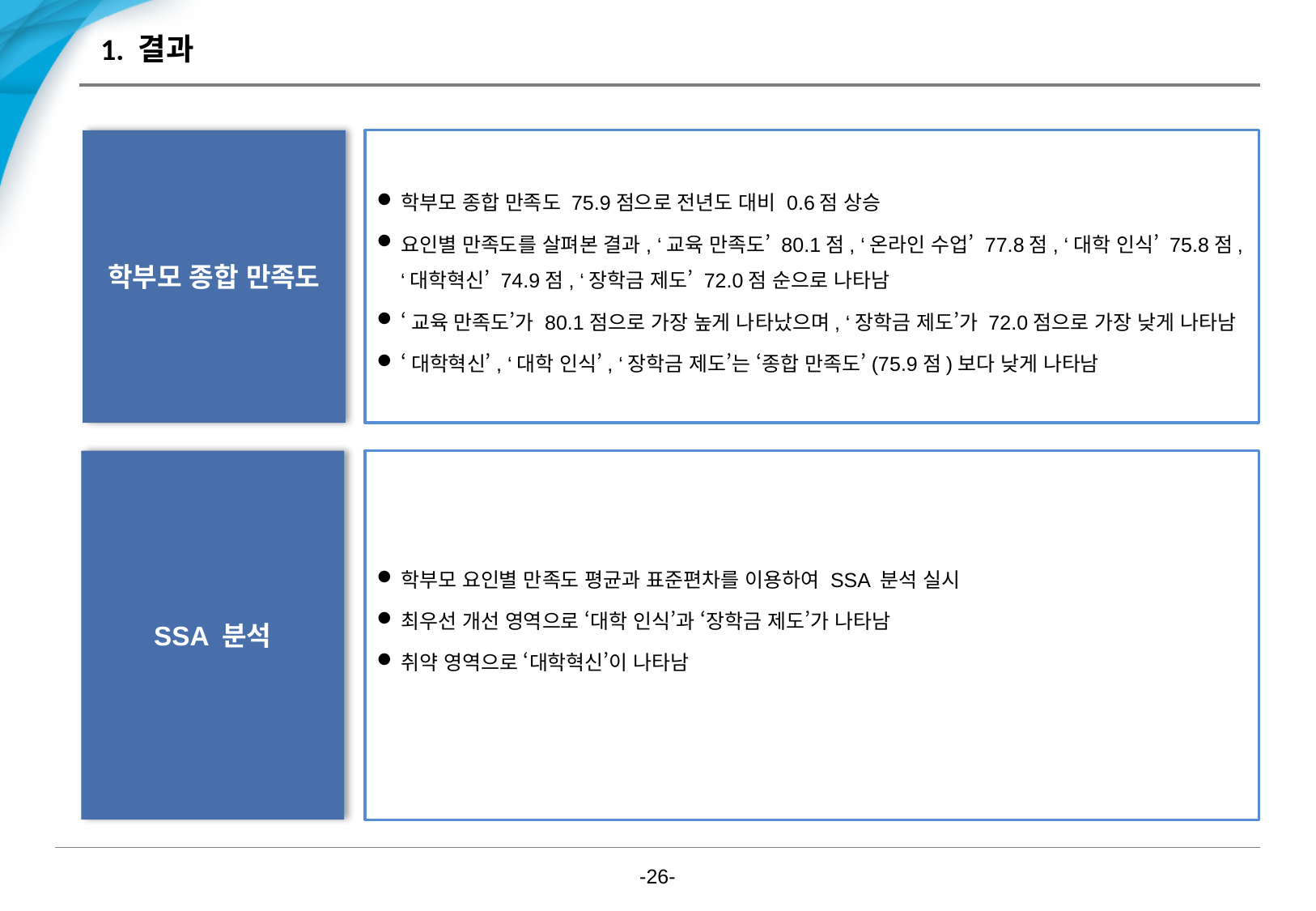

# 1. 결과
학부모 종합 만족도
학부모 종합 만족도 75.9점으로 전년도 대비 0.6점 상승
요인별 만족도를 살펴본 결과, ‘교육 만족도’ 80.1점, ‘온라인 수업’ 77.8점, ‘대학 인식’ 75.8점, ‘대학혁신’ 74.9점, ‘장학금 제도’ 72.0점 순으로 나타남
‘교육 만족도’가 80.1점으로 가장 높게 나타났으며, ‘장학금 제도’가 72.0점으로 가장 낮게 나타남
‘대학혁신’, ‘대학 인식’, ‘장학금 제도’는 ‘종합 만족도’(75.9점)보다 낮게 나타남
SSA 분석
학부모 요인별 만족도 평균과 표준편차를 이용하여 SSA 분석 실시
최우선 개선 영역으로 ‘대학 인식’과 ‘장학금 제도’가 나타남
취약 영역으로 ‘대학혁신’이 나타남

-26-